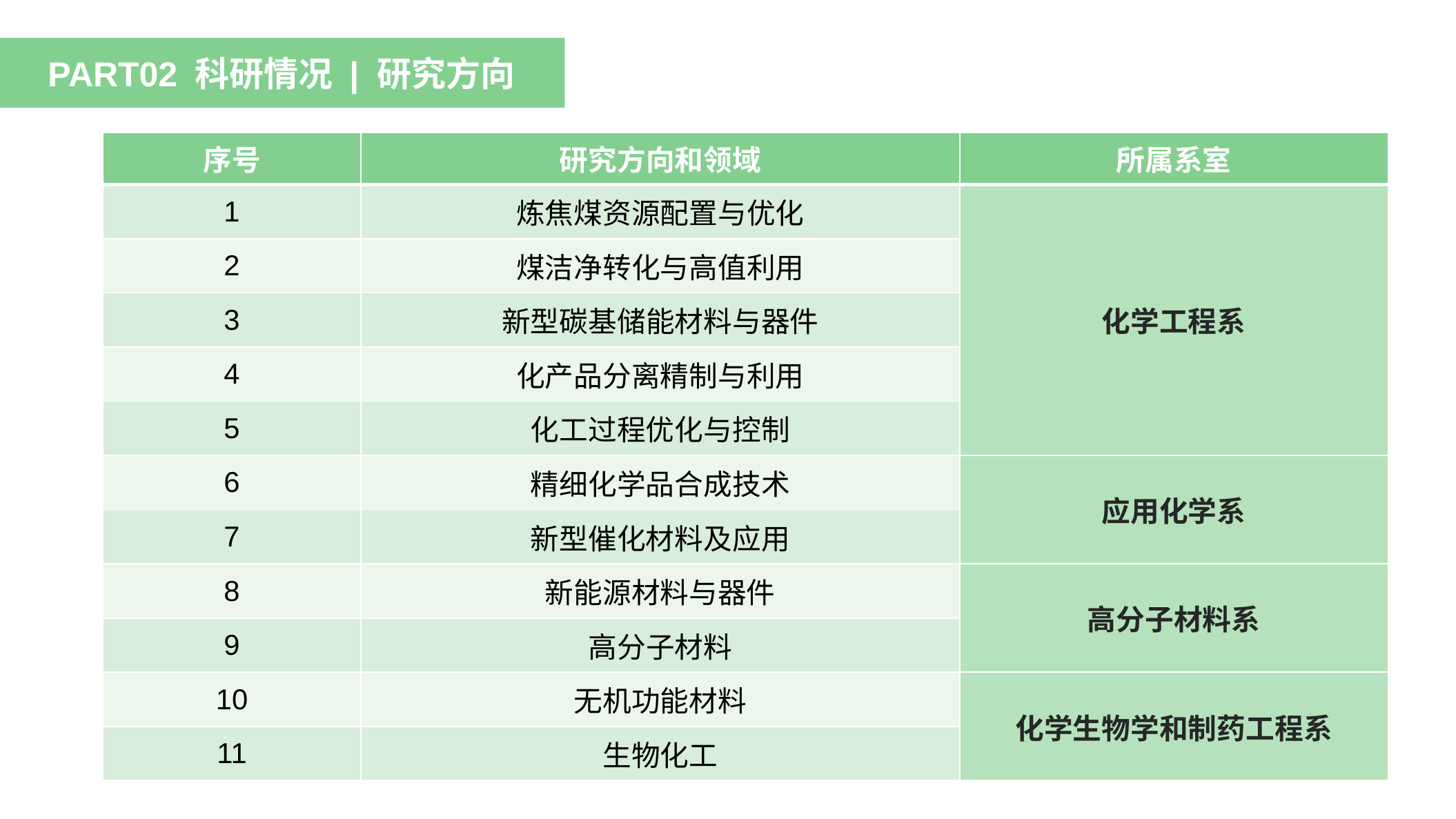

PART02 科研情况 | 研究方向
| 序号 | 研究方向和领域 | 所属系室 |
| --- | --- | --- |
| 1 | 炼焦煤资源配置与优化 | 化学工程系 |
| 2 | 煤洁净转化与高值利用 |  |
| 3 | 新型碳基储能材料与器件 |  |
| 4 | 化产品分离精制与利用 |  |
| 5 | 化工过程优化与控制 |  |
| 6 | 精细化学品合成技术 | 应用化学系 |
| 7 | 新型催化材料及应用 |  |
| 8 | 新能源材料与器件 | 高分子材料系 |
| 9 | 高分子材料 |  |
| 10 | 无机功能材料 | 化学生物学和制药工程系 |
| 11 | 生物化工 |  |